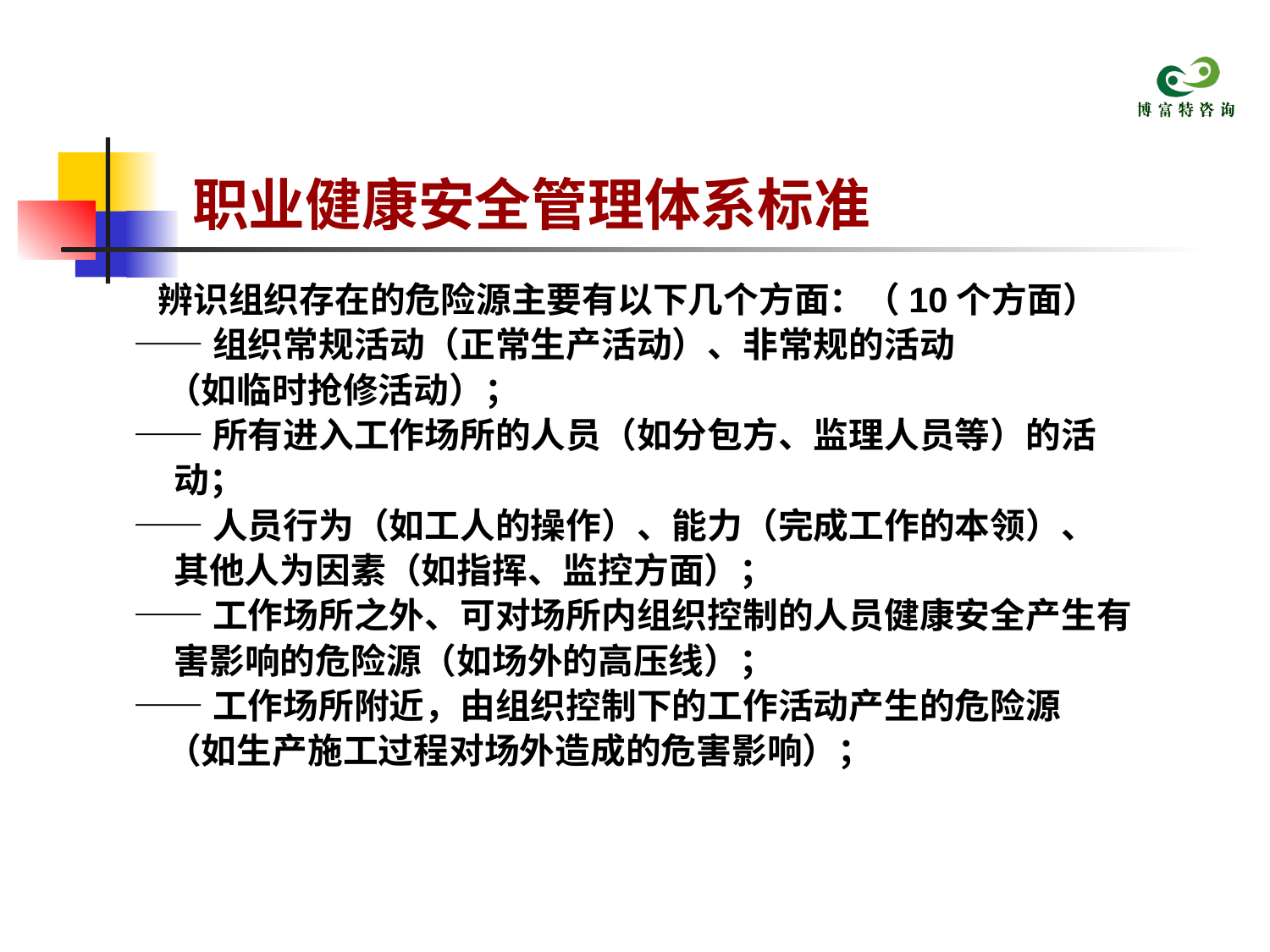

# 职业健康安全管理体系标准
    辨识组织存在的危险源主要有以下几个方面：（10个方面）
  ——组织常规活动（正常生产活动）、非常规的活动
     （如临时抢修活动）；
  ——所有进入工作场所的人员（如分包方、监理人员等）的活
      动；
  ——人员行为（如工人的操作）、能力（完成工作的本领）、
      其他人为因素（如指挥、监控方面）；
  ——工作场所之外、可对场所内组织控制的人员健康安全产生有
      害影响的危险源（如场外的高压线）；
  ——工作场所附近，由组织控制下的工作活动产生的危险源
     （如生产施工过程对场外造成的危害影响）；
32